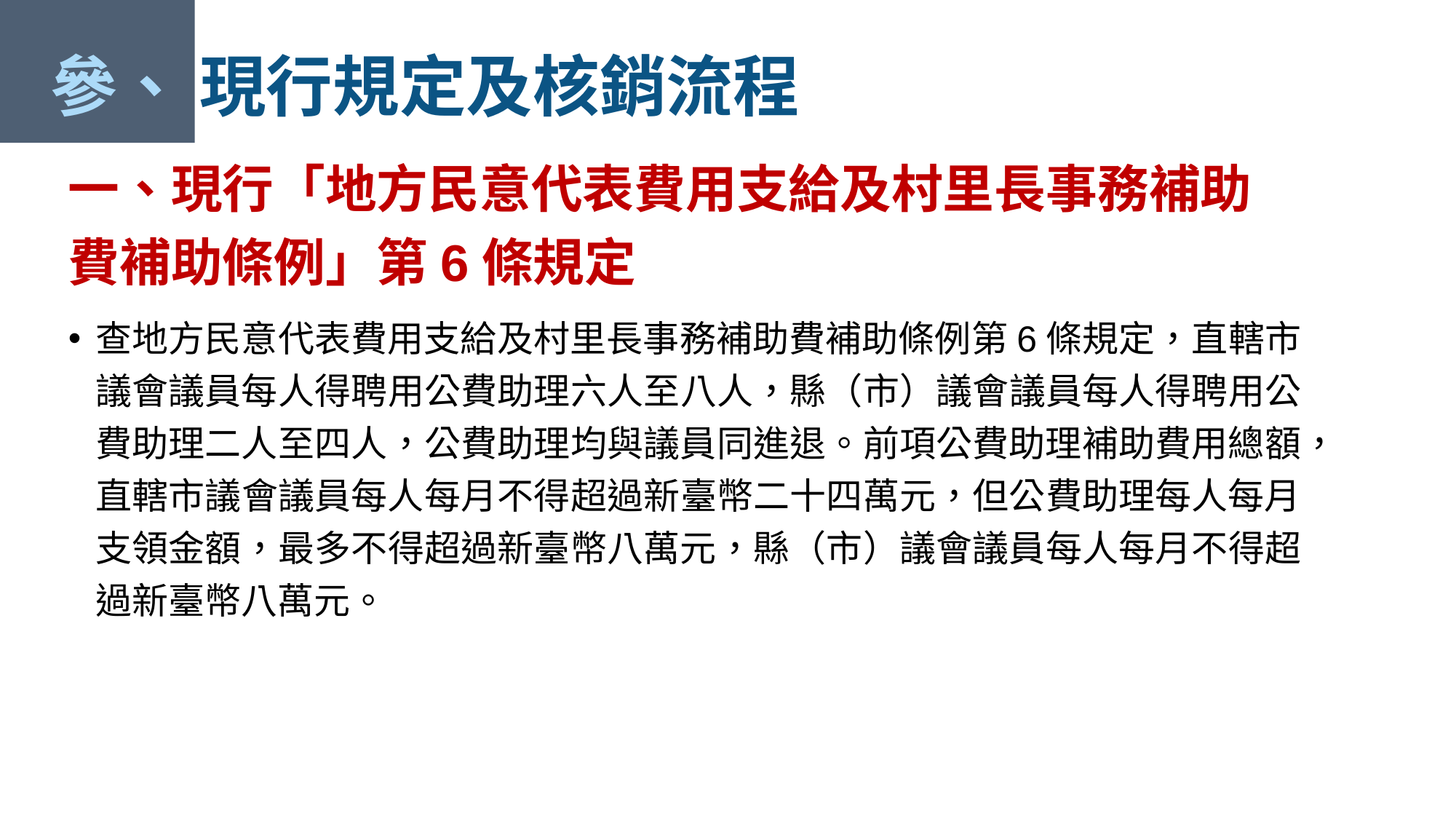

參、 現行規定及核銷流程
一、現行「地方民意代表費用支給及村里長事務補助費補助條例」第6條規定
查地方民意代表費用支給及村里長事務補助費補助條例第6條規定，直轄市議會議員每人得聘用公費助理六人至八人，縣（市）議會議員每人得聘用公費助理二人至四人，公費助理均與議員同進退。前項公費助理補助費用總額，直轄市議會議員每人每月不得超過新臺幣二十四萬元，但公費助理每人每月支領金額，最多不得超過新臺幣八萬元，縣（市）議會議員每人每月不得超過新臺幣八萬元。